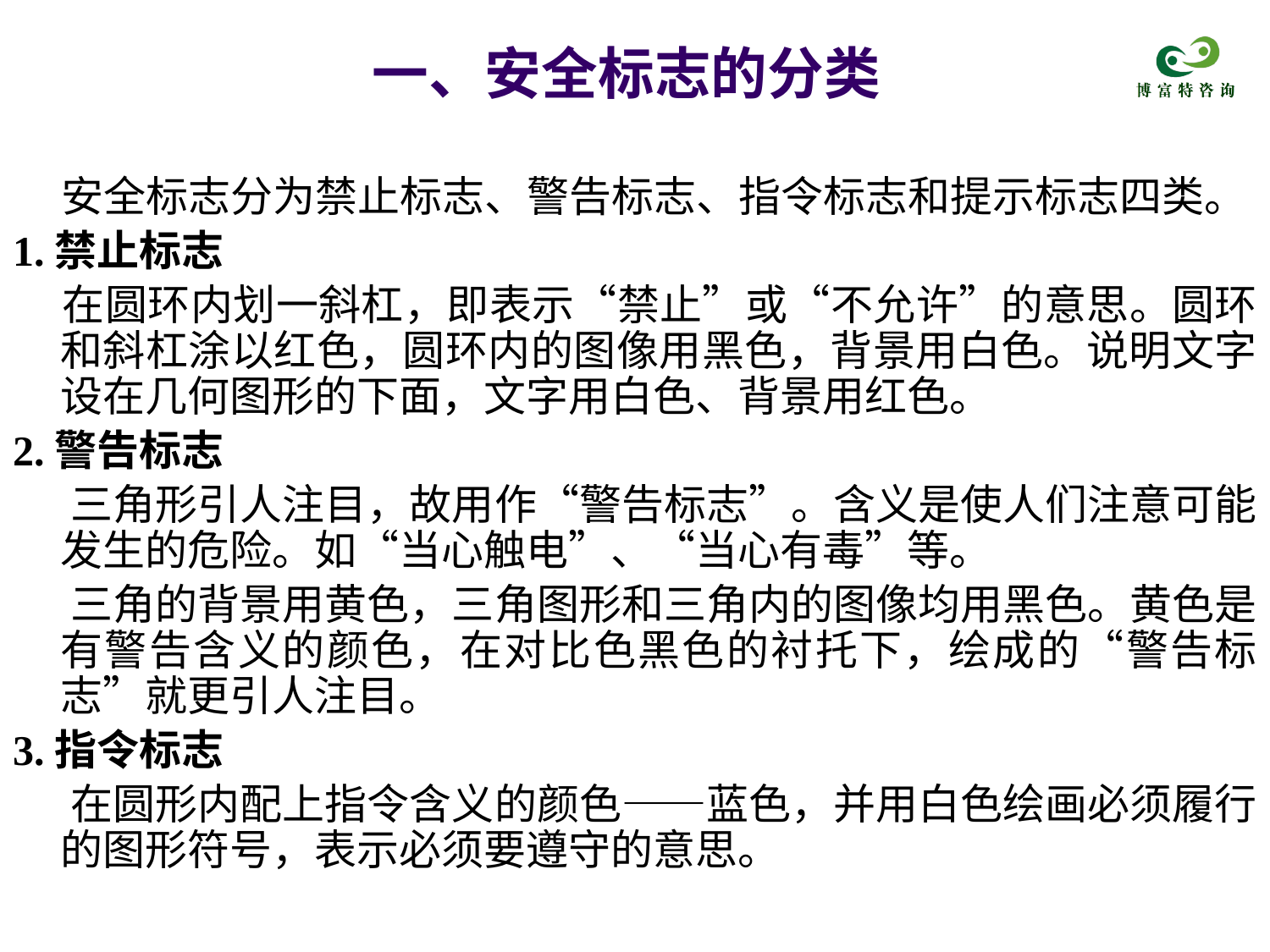

# 一、安全标志的分类
    安全标志分为禁止标志、警告标志、指令标志和提示标志四类。
1.禁止标志
    在圆环内划一斜杠，即表示“禁止”或“不允许”的意思。圆环和斜杠涂以红色，圆环内的图像用黑色，背景用白色。说明文字设在几何图形的下面，文字用白色、背景用红色。
2.警告标志
     三角形引人注目，故用作“警告标志”。含义是使人们注意可能发生的危险。如“当心触电”、“当心有毒”等。
     三角的背景用黄色，三角图形和三角内的图像均用黑色。黄色是有警告含义的颜色，在对比色黑色的衬托下，绘成的“警告标志”就更引人注目。
3.指令标志
     在圆形内配上指令含义的颜色——蓝色，并用白色绘画必须履行的图形符号，表示必须要遵守的意思。